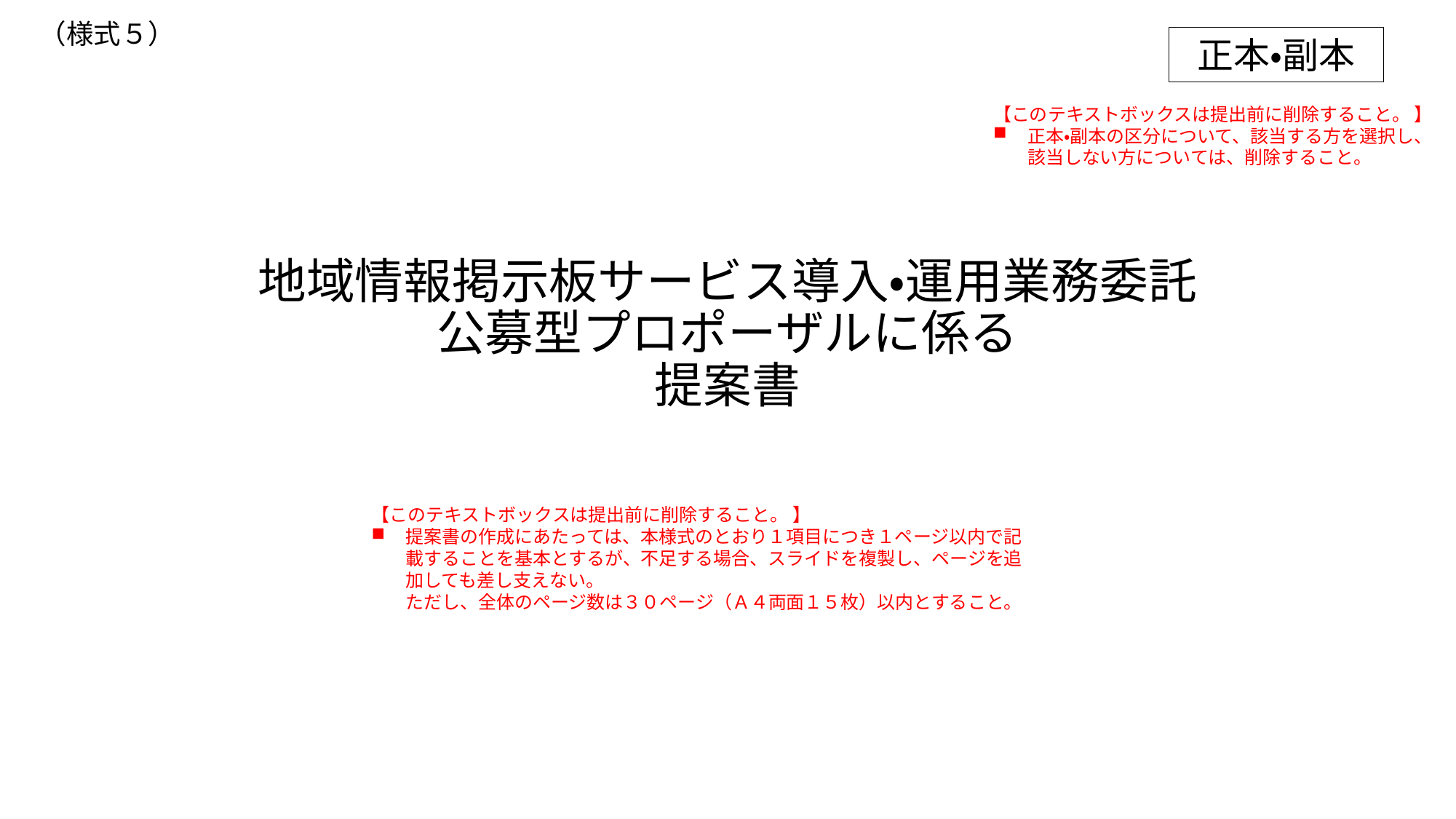

（様式５）
正本・副本
【このテキストボックスは提出前に削除すること。 】
正本・副本の区分について、該当する方を選択し、
該当しない方については、削除すること。
# 地域情報掲示板サービス導入・運用業務委託 公募型プロポーザルに係る 提案書
【このテキストボックスは提出前に削除すること。 】
提案書の作成にあたっては、本様式のとおり１項目につき１ページ以内で記載することを基本とするが、不足する場合、スライドを複製し、ページを追加しても差し支えない。
ただし、全体のページ数は３０ページ（Ａ４両面１５枚）以内とすること。